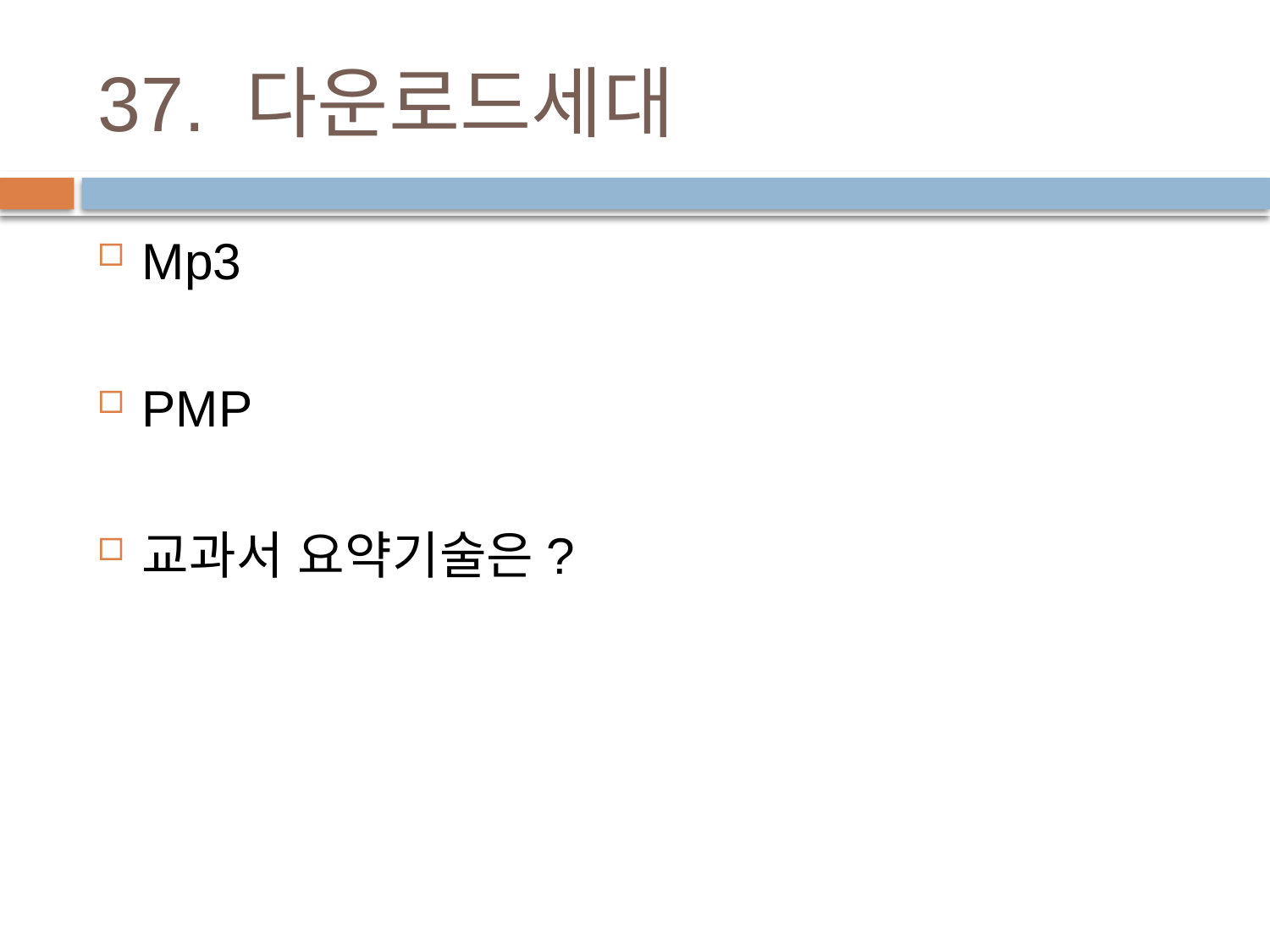

# 37. 다운로드세대
Mp3

PMP

교과서 요약기술은?